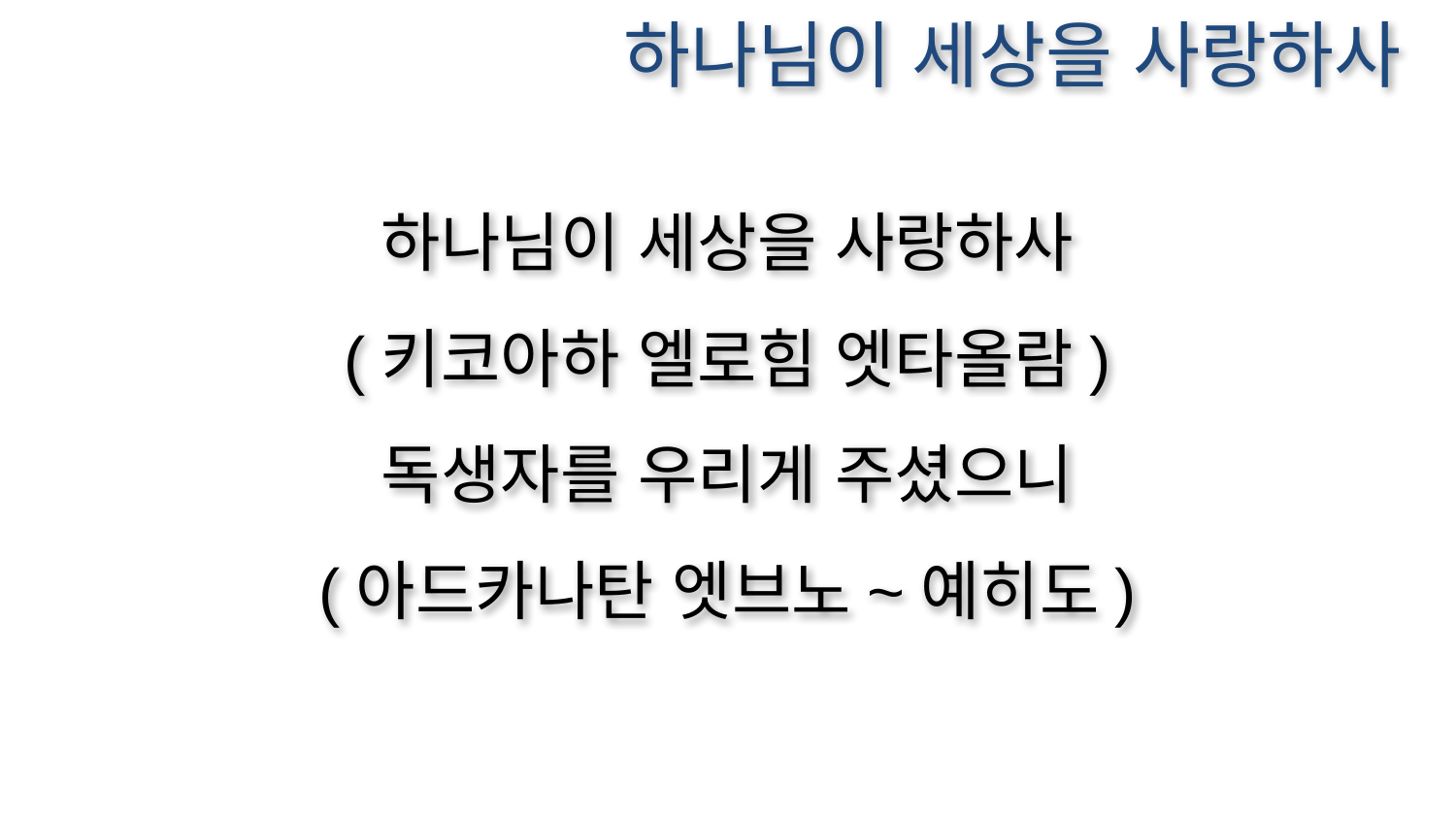

하나님이 세상을 사랑하사
하나님이 세상을 사랑하사
(키코아하 엘로힘 엣타올람)
독생자를 우리게 주셨으니
(아드카나탄 엣브노~예히도)